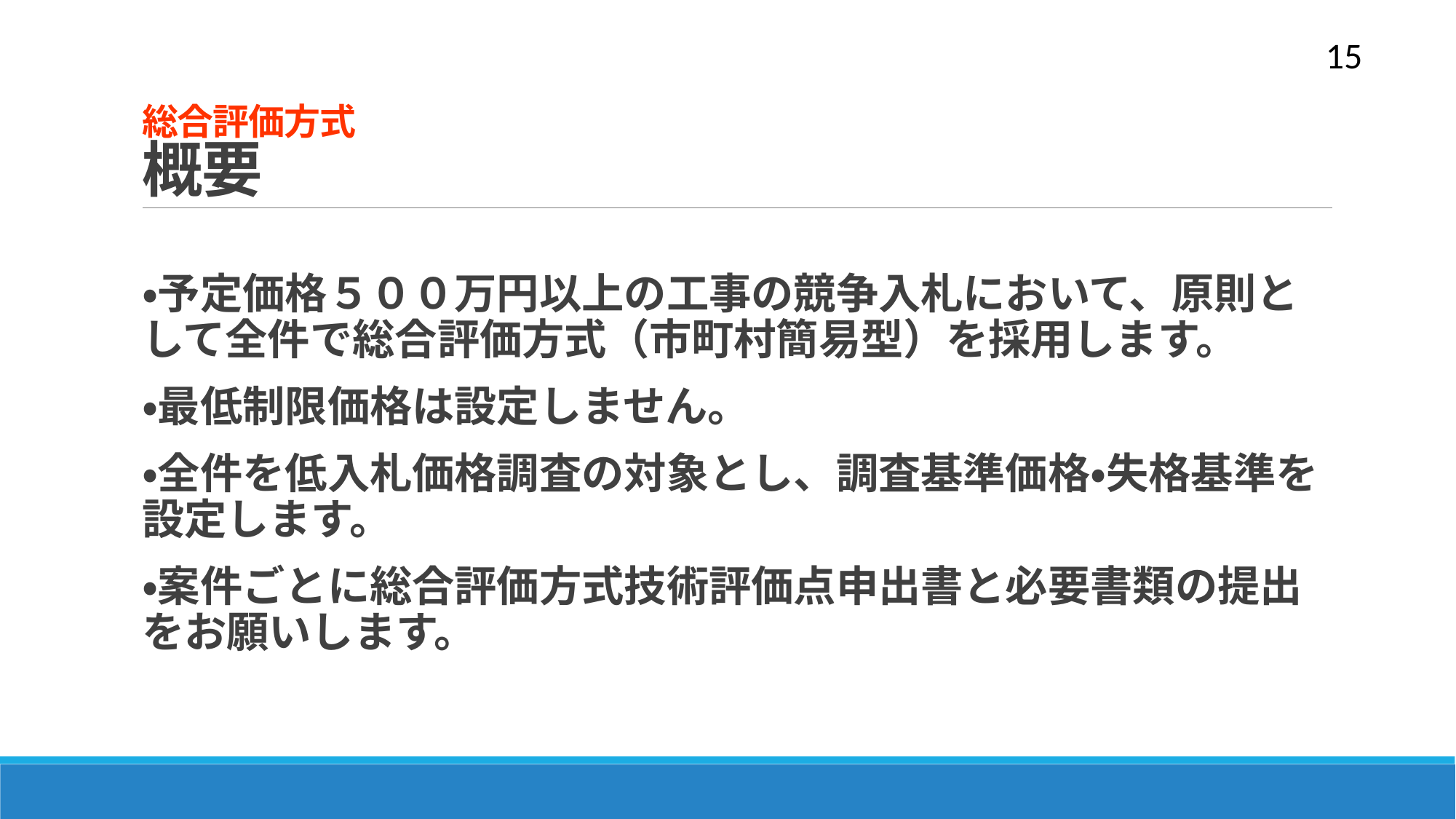

15
# 総合評価方式 概要

・予定価格５００万円以上の工事の競争入札において、原則として全件で総合評価方式（市町村簡易型）を採用します。
・最低制限価格は設定しません。
・全件を低入札価格調査の対象とし、調査基準価格・失格基準を設定します。
・案件ごとに総合評価方式技術評価点申出書と必要書類の提出をお願いします。